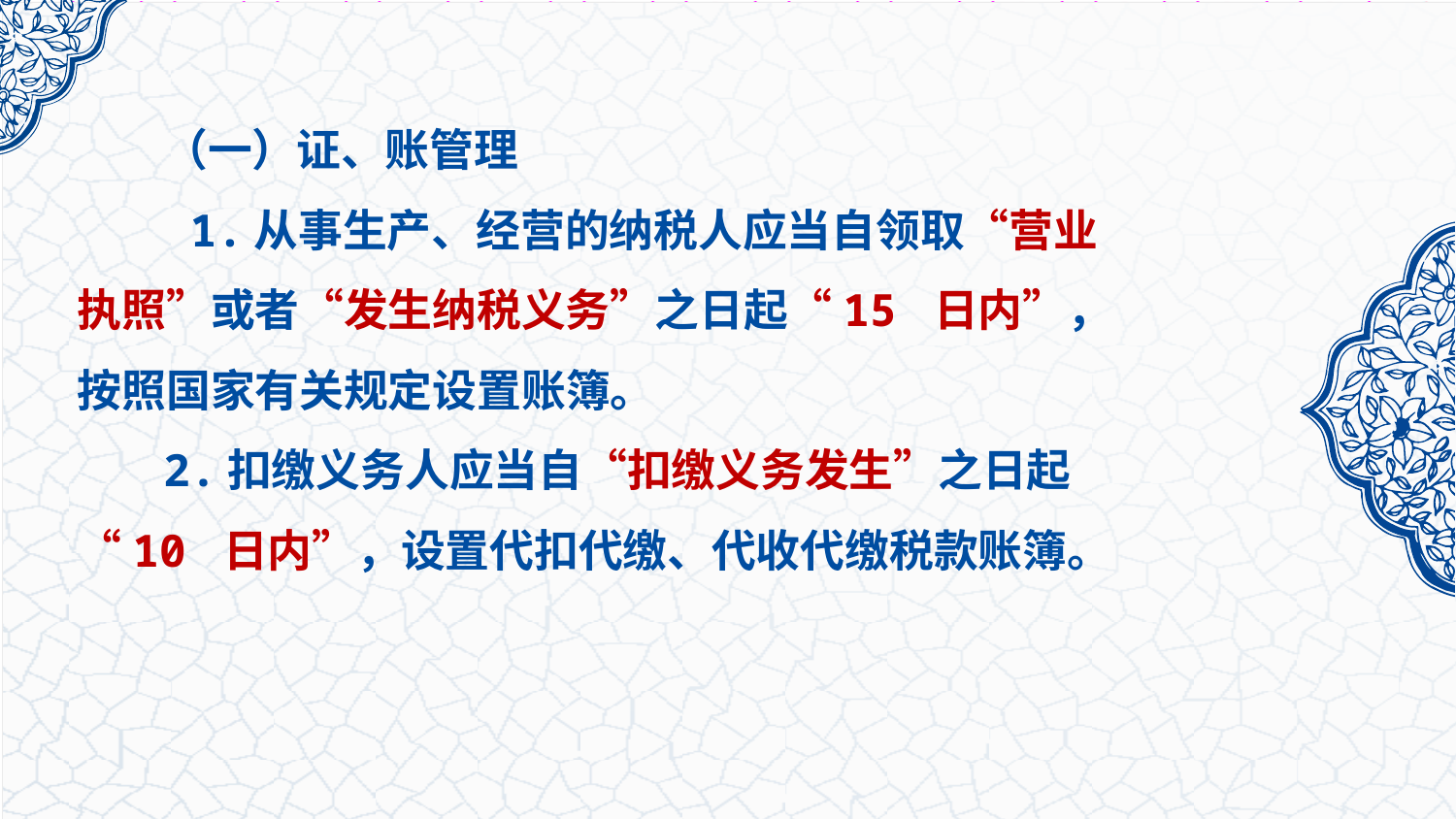

（一）证、账管理
 1.从事生产、经营的纳税人应当自领取“营业执照”或者“发生纳税义务”之日起“15 日内”，按照国家有关规定设置账簿。
2.扣缴义务人应当自“扣缴义务发生”之日起“10 日内”，设置代扣代缴、代收代缴税款账簿。